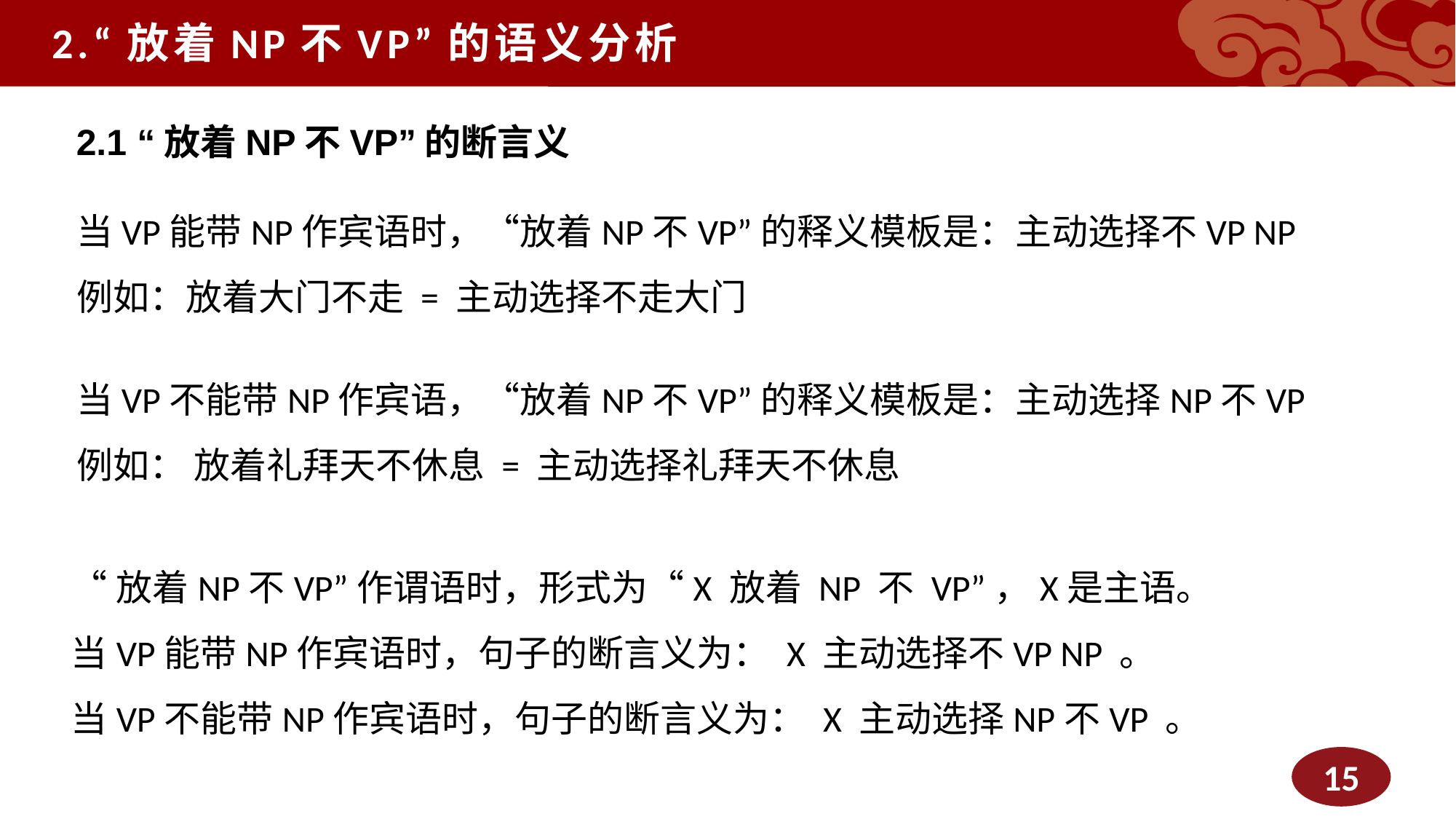

2.“放着NP不VP”的语义分析
2.1 “放着NP不VP”的断言义
当VP能带NP作宾语时，“放着NP不VP”的释义模板是：主动选择不VP NP
例如：放着大门不走 = 主动选择不走大门
当VP不能带NP作宾语，“放着NP不VP”的释义模板是：主动选择NP不VP
例如： 放着礼拜天不休息 = 主动选择礼拜天不休息
“放着NP不VP”作谓语时，形式为“X 放着 NP 不 VP”，X是主语。
当VP能带NP作宾语时，句子的断言义为： X 主动选择不VP NP 。
当VP不能带NP作宾语时，句子的断言义为： X 主动选择NP不VP 。